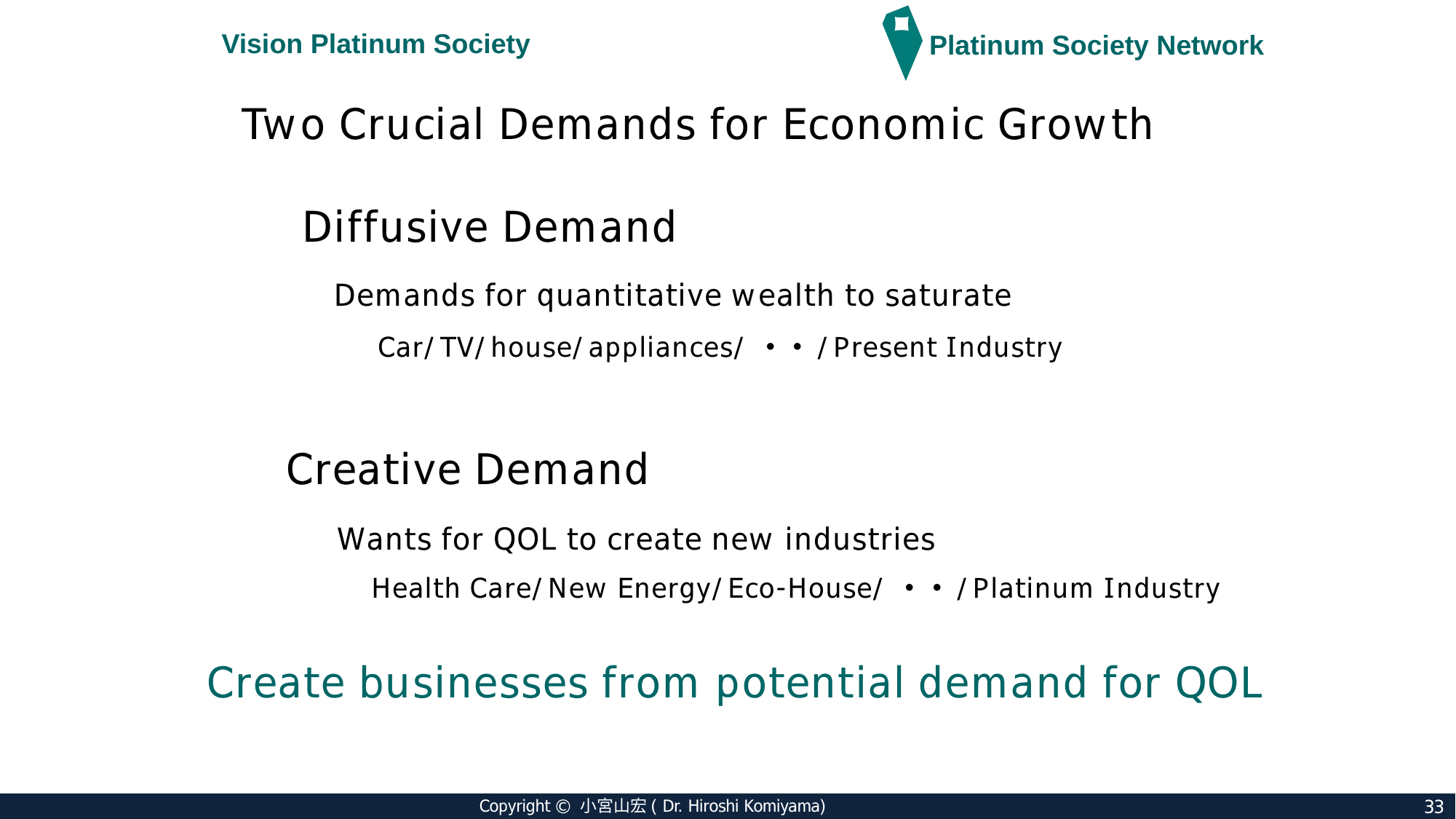

Vision Platinum Society

Platinum Society Network
Two Crucial Demands for Economic Growth
Diffusive Demand
Demands for quantitative wealth to saturate
Car/TV/house/appliances/・・/Present Industry
Creative Demand
Wants for QOL to create new industries
Health Care/New Energy/Eco-House/・・/Platinum Industry
Create businesses from potential demand for QOL
33